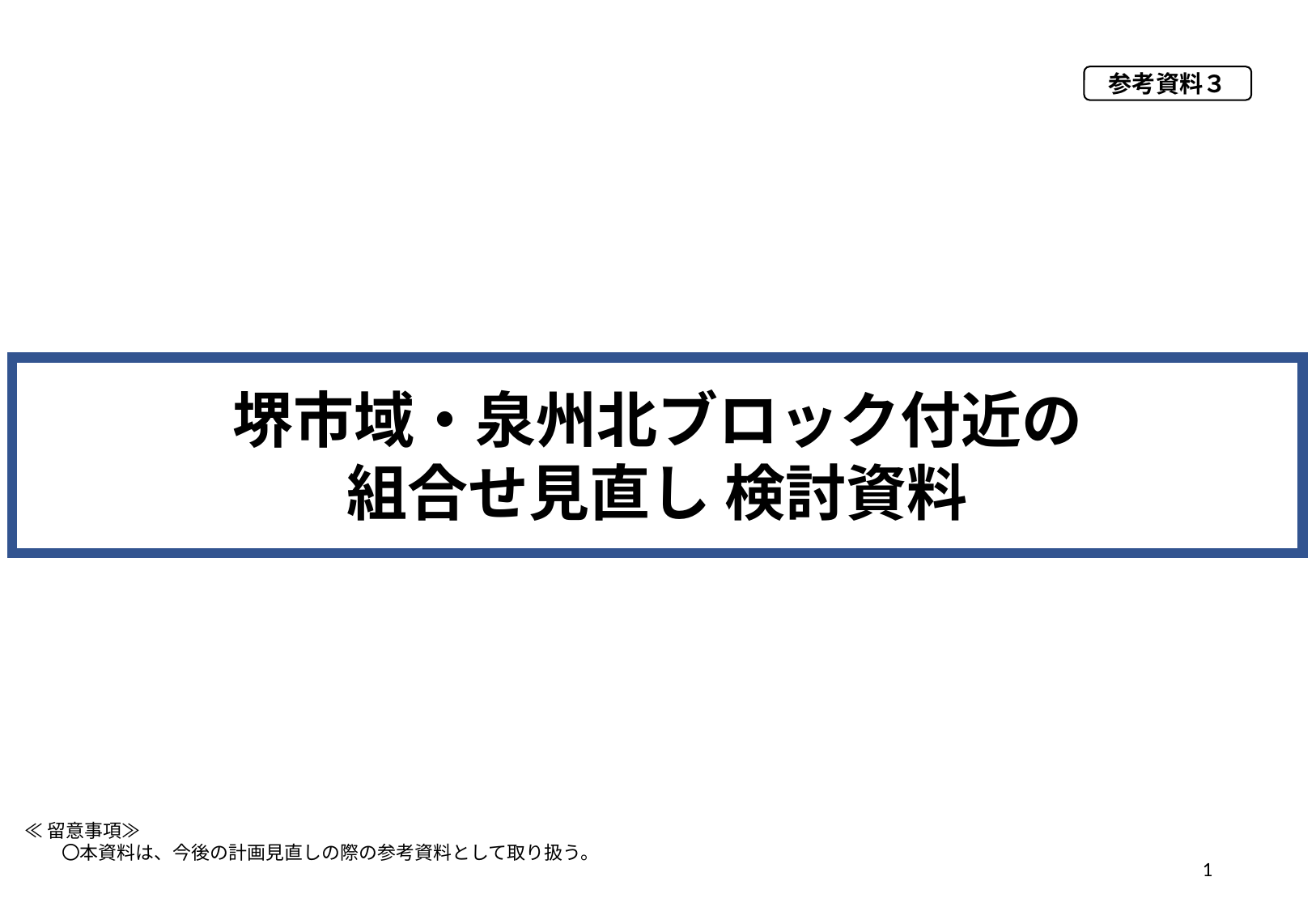

参考資料３

堺市域・泉州北ブロック付近の
組合せ見直し 検討資料
≪留意事項≫
　　〇本資料は、今後の計画見直しの際の参考資料として取り扱う。
1